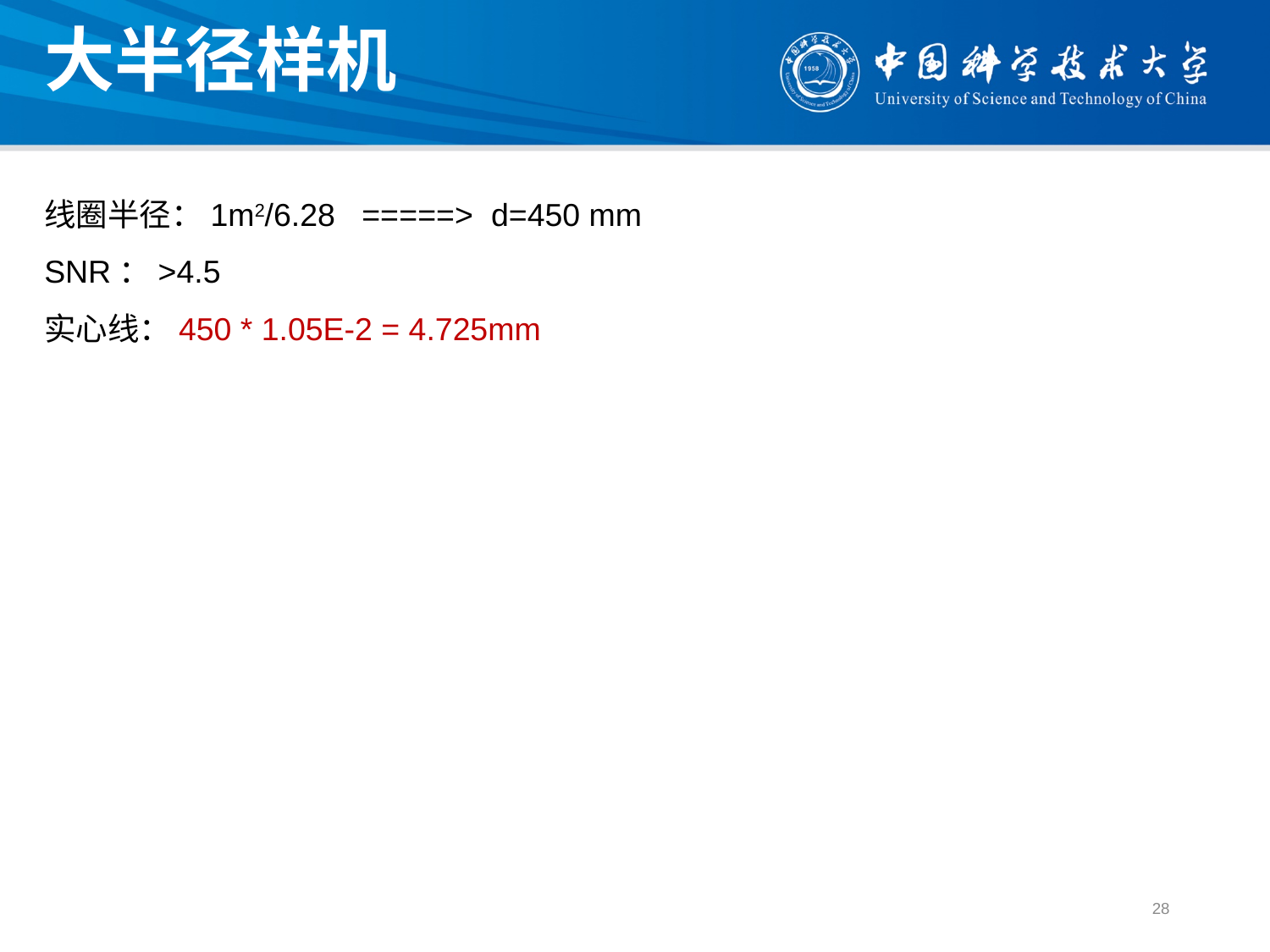

大半径样机
线圈半径：1m2/6.28   =====>  d=450 mm
SNR：>4.5
实心线：450 * 1.05E-2 = 4.725mm

28